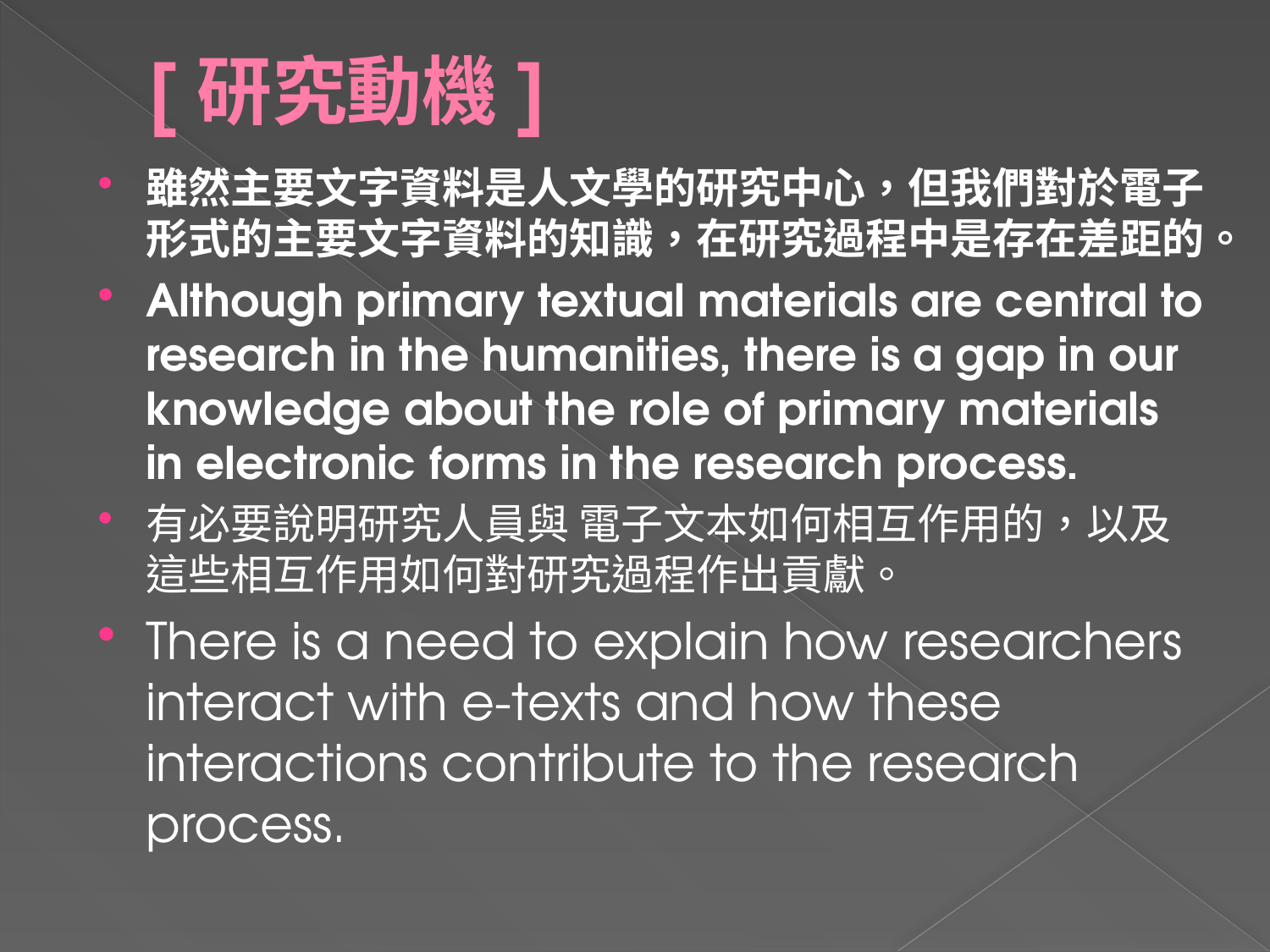

# [研究動機]
雖然主要文字資料是人文學的研究中心，但我們對於電子形式的主要文字資料的知識，在研究過程中是存在差距的。
Although primary textual materials are central to research in the humanities, there is a gap in our knowledge about the role of primary materials in electronic forms in the research process.
有必要說明研究人員與 電子文本如何相互作用的，以及這些相互作用如何對研究過程作出貢獻。
There is a need to explain how researchers interact with e-texts and how these interactions contribute to the research process.